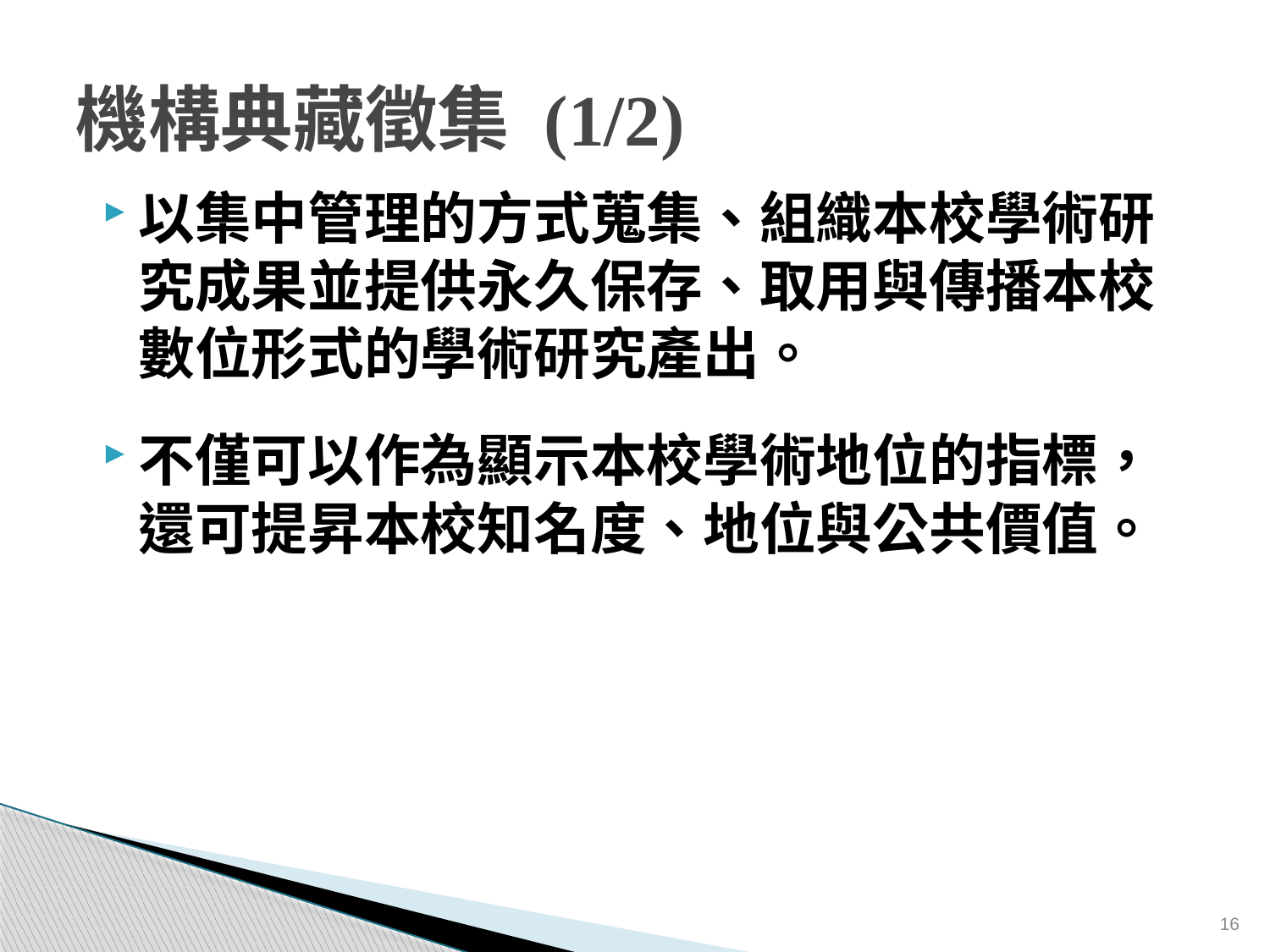

# 機構典藏徵集 (1/2)
以集中管理的方式蒐集、組織本校學術研究成果並提供永久保存、取用與傳播本校數位形式的學術研究產出。

不僅可以作為顯示本校學術地位的指標，還可提昇本校知名度、地位與公共價值。
16